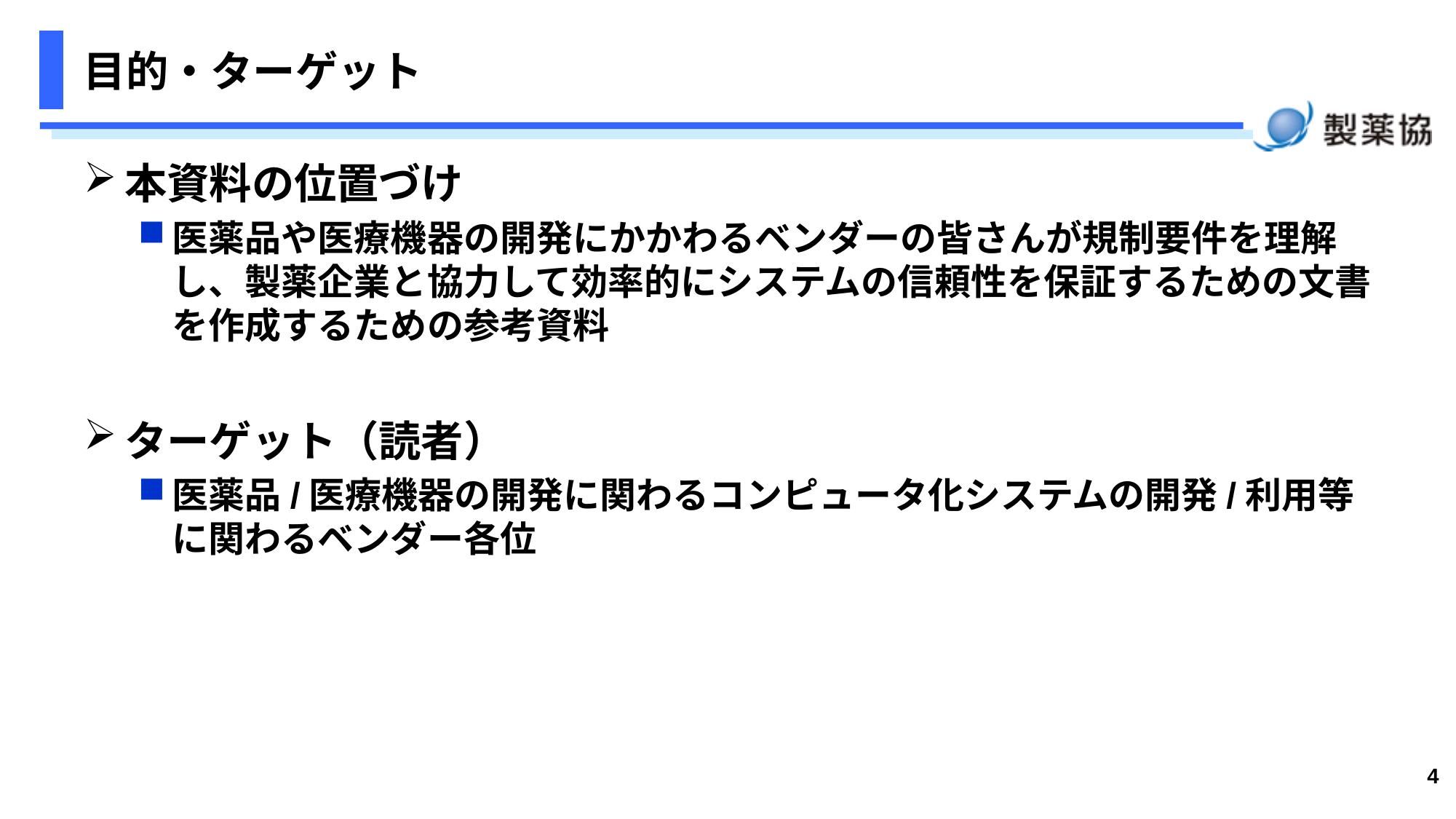

# 目的・ターゲット
本資料の位置づけ
医薬品や医療機器の開発にかかわるベンダーの皆さんが規制要件を理解し、製薬企業と協力して効率的にシステムの信頼性を保証するための文書を作成するための参考資料

ターゲット（読者）
医薬品/医療機器の開発に関わるコンピュータ化システムの開発/利用等に関わるベンダー各位

4